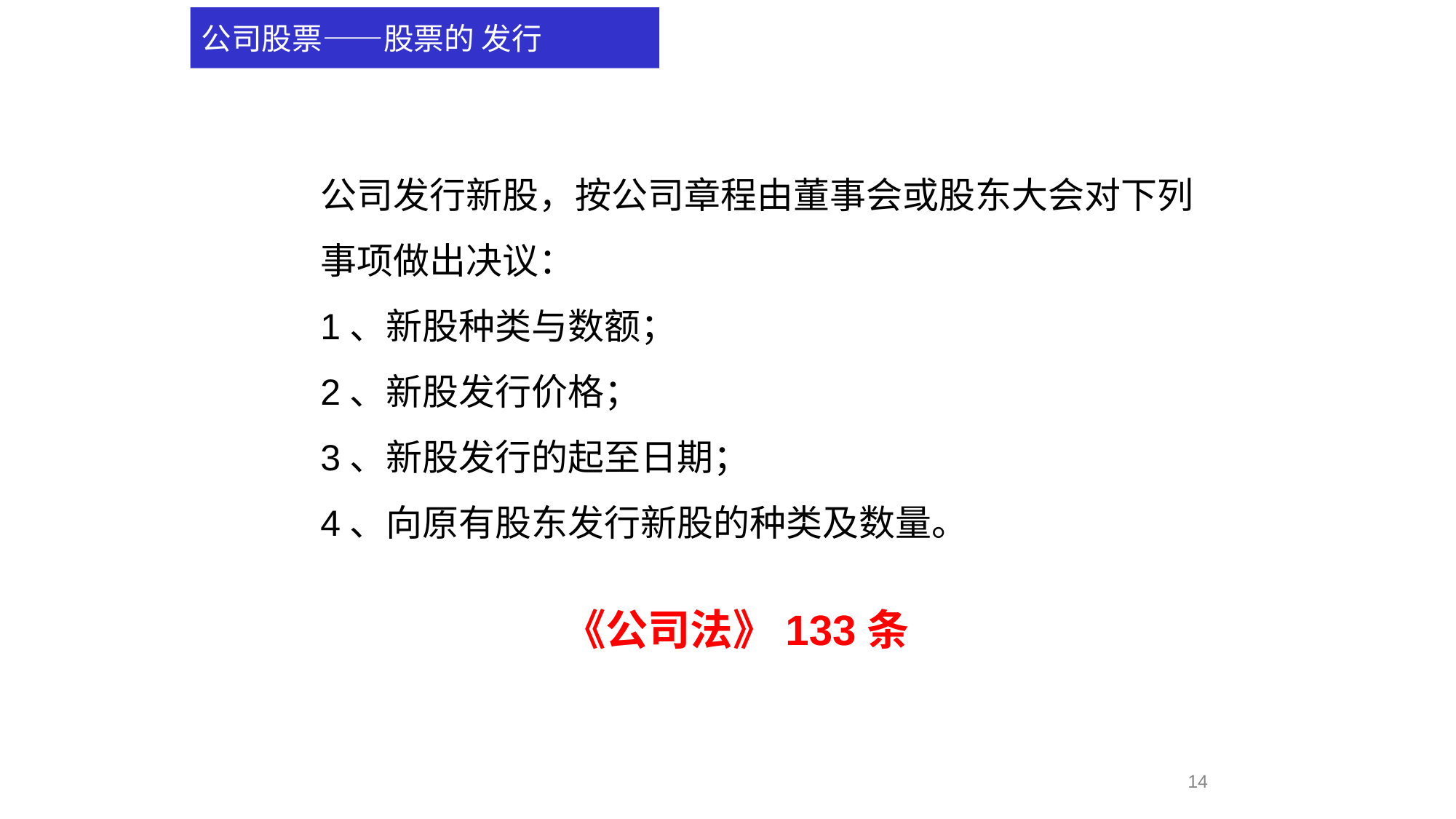

公司股票——股票的 发行
公司发行新股，按公司章程由董事会或股东大会对下列事项做出决议：
1、新股种类与数额；
2、新股发行价格；
3、新股发行的起至日期；
4、向原有股东发行新股的种类及数量。

《公司法》133条
14